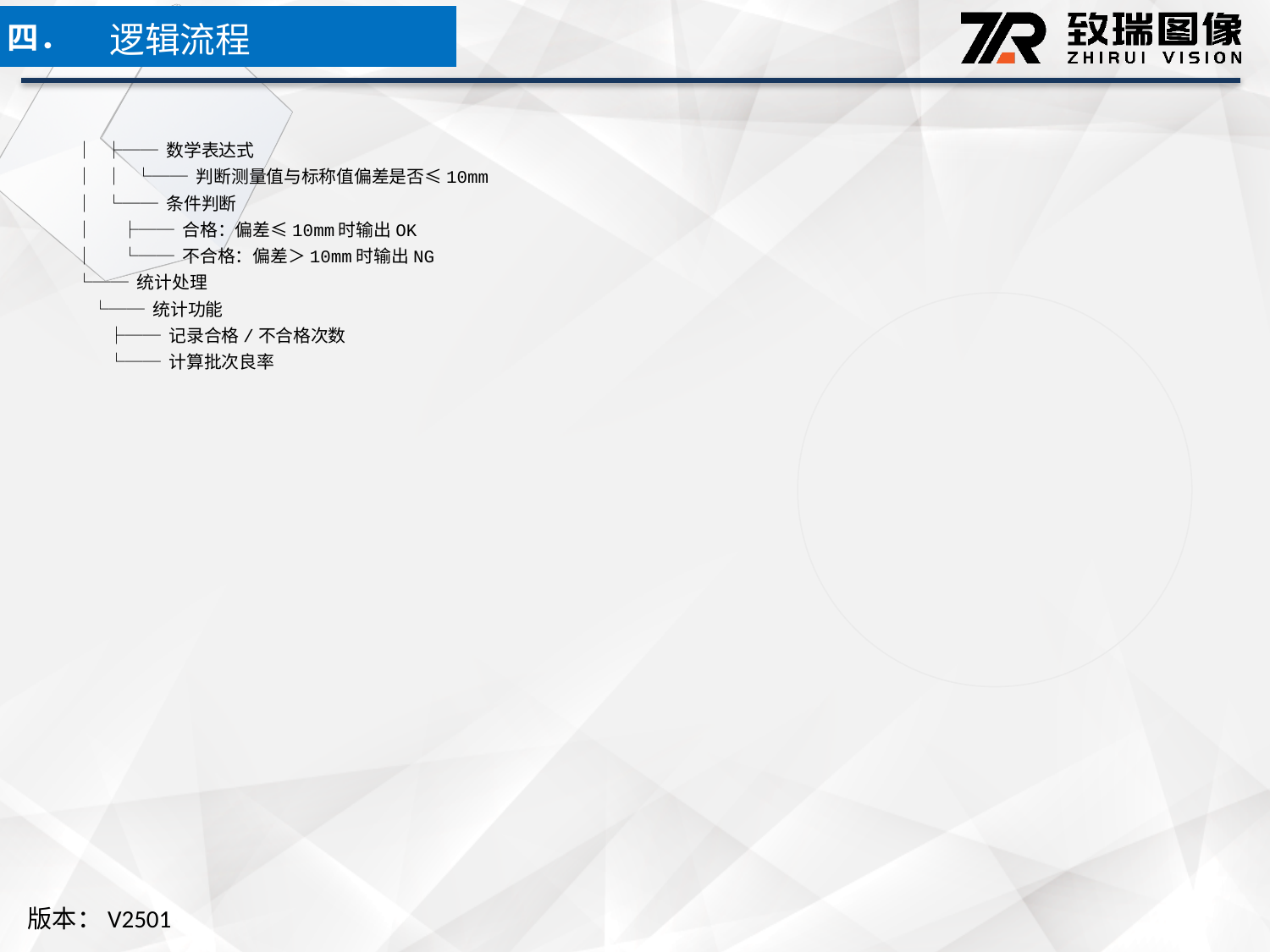

逻辑流程
四．

│   ├── 数学表达式
│   │   └── 判断测量值与标称值偏差是否≤10mm
│   └── 条件判断
│       ├── 合格：偏差≤10mm时输出OK
│       └── 不合格：偏差＞10mm时输出NG
└── 统计处理
    └── 统计功能
        ├── 记录合格/不合格次数
        └── 计算批次良率